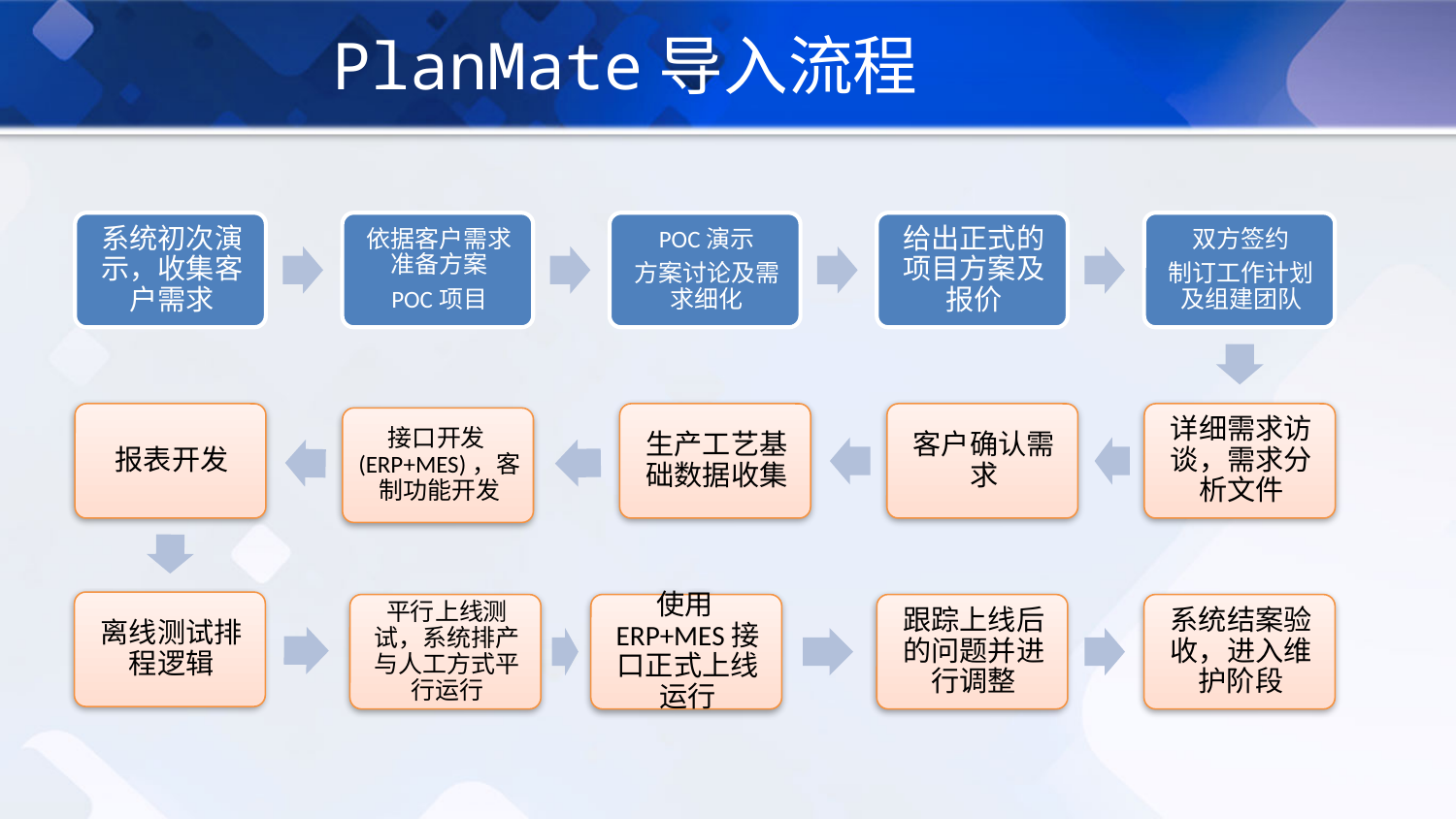

PlanMate导入流程
系统初次演示，收集客户需求

依据客户需求准备方案
POC项目

POC演示
方案讨论及需求细化

给出正式的项目方案及报价

双方签约
制订工作计划及组建团队

详细需求访谈，需求分析文件

客户确认需求

生产工艺基础数据收集

接口开发(ERP+MES)，客制功能开发

报表开发

离线测试排程逻辑

平行上线测试，系统排产与人工方式平行运行

使用ERP+MES接口正式上线运行

跟踪上线后的问题并进行调整

系统结案验收，进入维护阶段